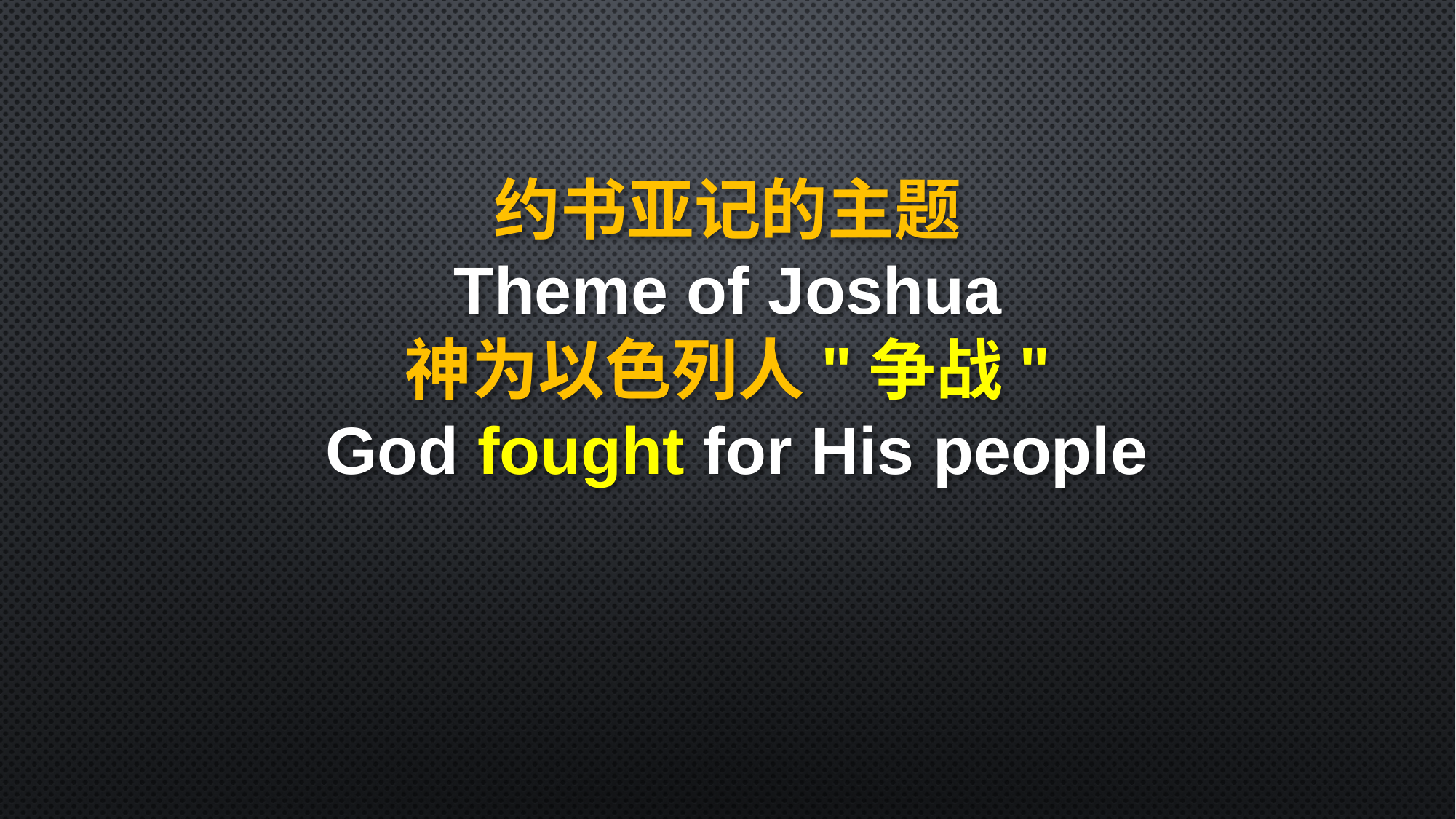

约书亚记的主题
Theme of Joshua
神为以色列人"争战"
 God fought for His people